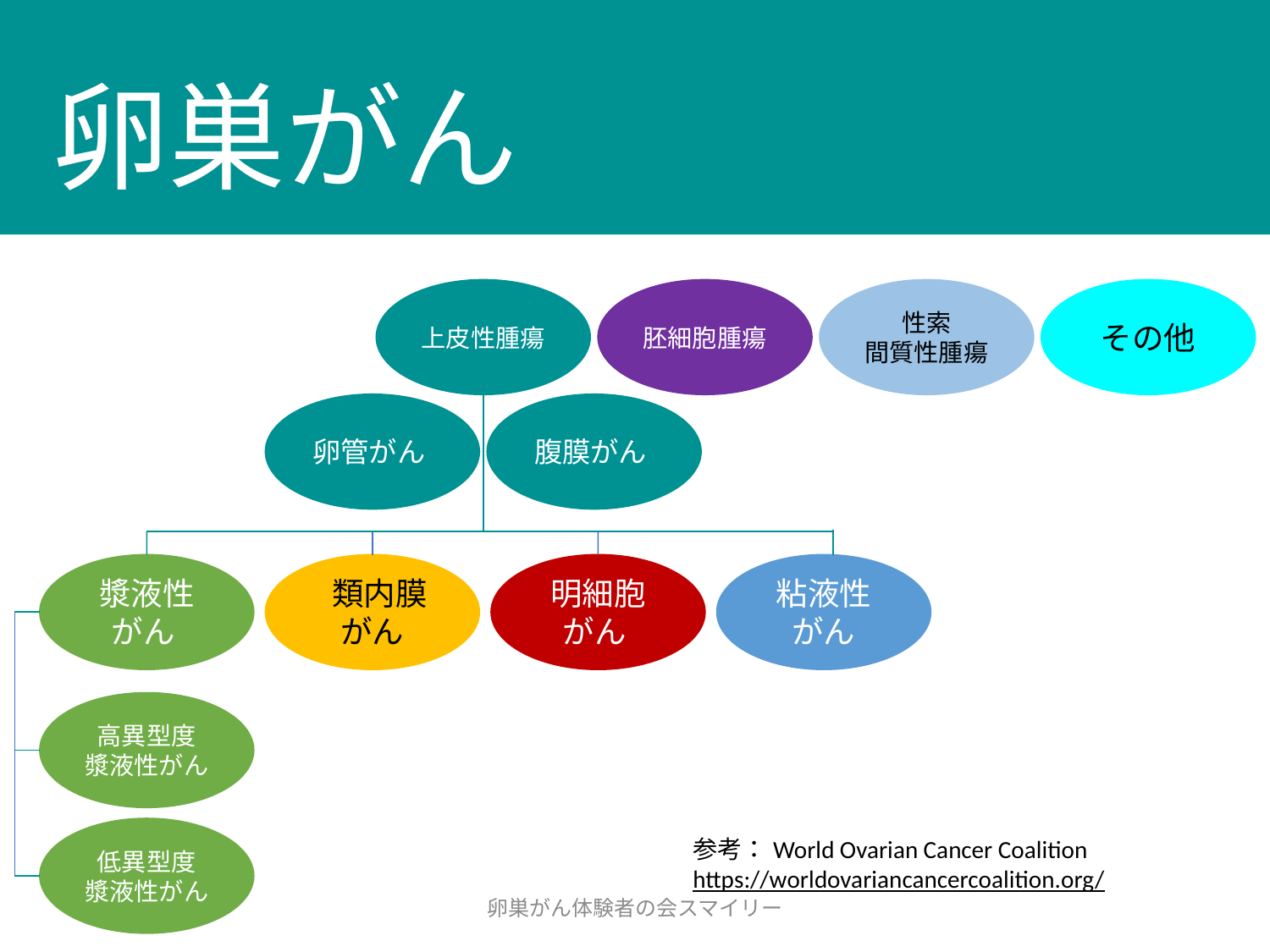

# 卵巣がん
上皮性腫瘍
胚細胞腫瘍
性索
間質性腫瘍
その他
卵管がん
腹膜がん
漿液性がん
 類内膜がん
明細胞がん
粘液性がん
高異型度
漿液性がん
低異型度
漿液性がん
参考：World Ovarian Cancer Coalition
https://worldovariancancercoalition.org/
卵巣がん体験者の会スマイリー